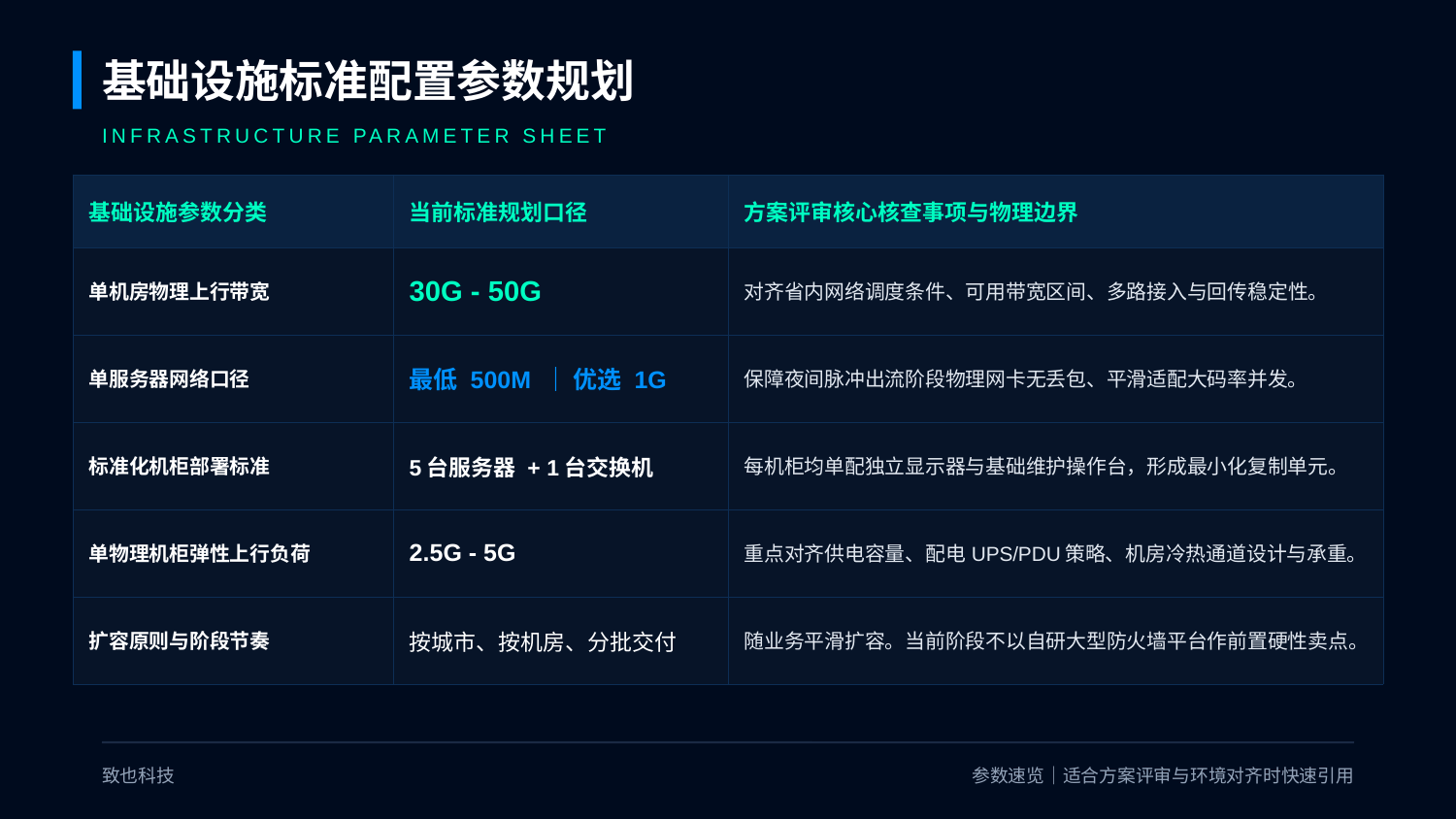

基础设施标准配置参数规划

INFRASTRUCTURE PARAMETER SHEET
| 基础设施参数分类 | 当前标准规划口径 | 方案评审核心核查事项与物理边界 |
| --- | --- | --- |
| 单机房物理上行带宽 | 30G - 50G | 对齐省内网络调度条件、可用带宽区间、多路接入与回传稳定性。 |
| 单服务器网络口径 | 最低 500M ｜ 优选 1G | 保障夜间脉冲出流阶段物理网卡无丢包、平滑适配大码率并发。 |
| 标准化机柜部署标准 | 5台服务器 + 1台交换机 | 每机柜均单配独立显示器与基础维护操作台，形成最小化复制单元。 |
| 单物理机柜弹性上行负荷 | 2.5G - 5G | 重点对齐供电容量、配电UPS/PDU策略、机房冷热通道设计与承重。 |
| 扩容原则与阶段节奏 | 按城市、按机房、分批交付 | 随业务平滑扩容。当前阶段不以自研大型防火墙平台作前置硬性卖点。 |

致也科技
参数速览｜适合方案评审与环境对齐时快速引用